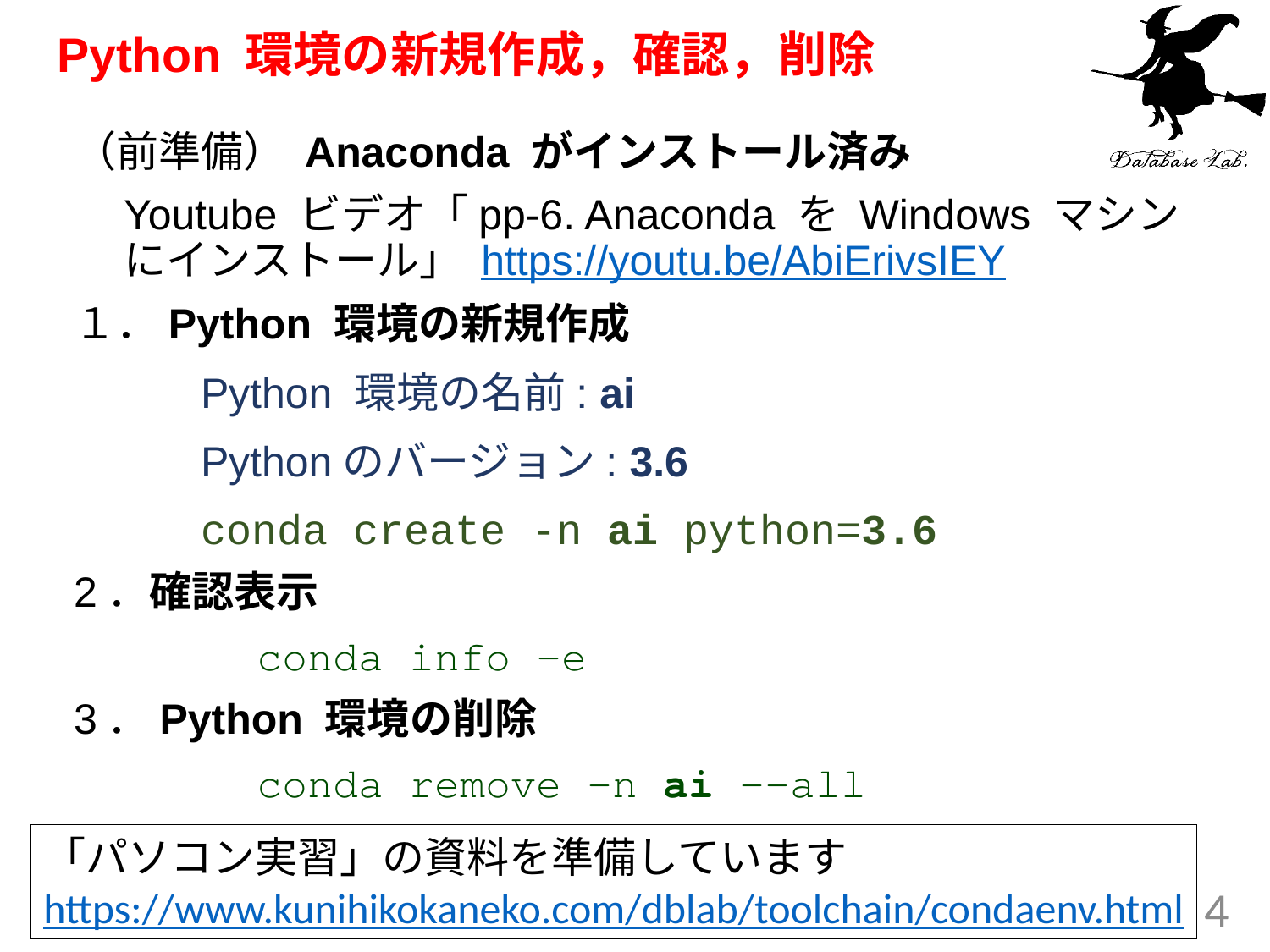

# Python 環境の新規作成，確認，削除
（前準備） Anaconda がインストール済み
Youtube ビデオ「pp-6. Anaconda を Windows マシンにインストール」 https://youtu.be/AbiErivsIEY
１．Python 環境の新規作成
	Python 環境の名前: ai
	Pythonのバージョン: 3.6
	conda create -n ai python=3.6
2．確認表示
	conda info –e
3．Python 環境の削除
	conda remove –n ai --all

「パソコン実習」の資料を準備しています
https://www.kunihikokaneko.com/dblab/toolchain/condaenv.html
4